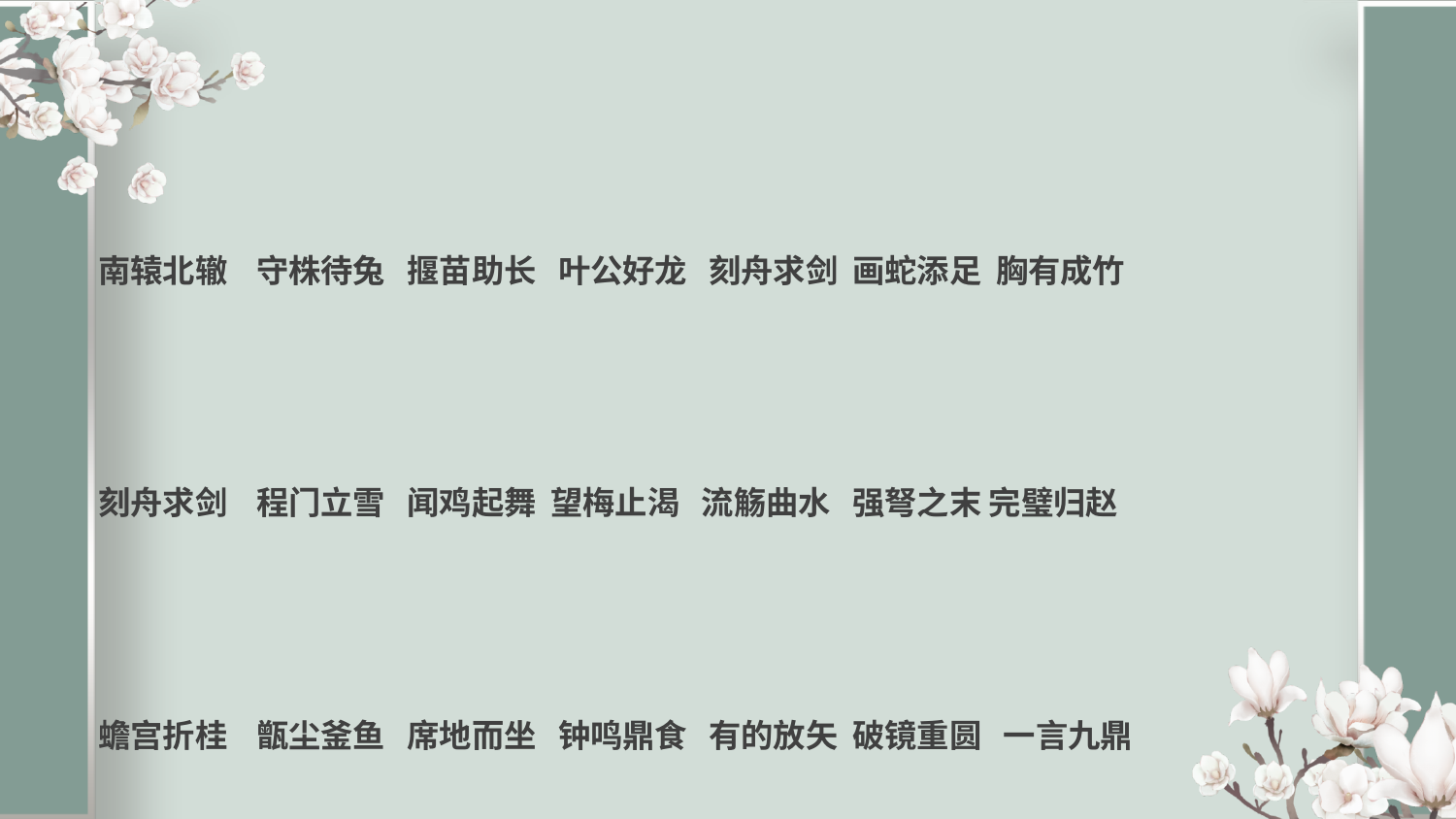

南辕北辙    守株待兔   揠苗助长   叶公好龙   刻舟求剑  画蛇添足  胸有成竹
刻舟求剑    程门立雪   闻鸡起舞  望梅止渴   流觞曲水   强弩之末 完璧归赵
蟾宫折桂    甑尘釜鱼   席地而坐   钟鸣鼎食   有的放矢  破镜重圆   一言九鼎